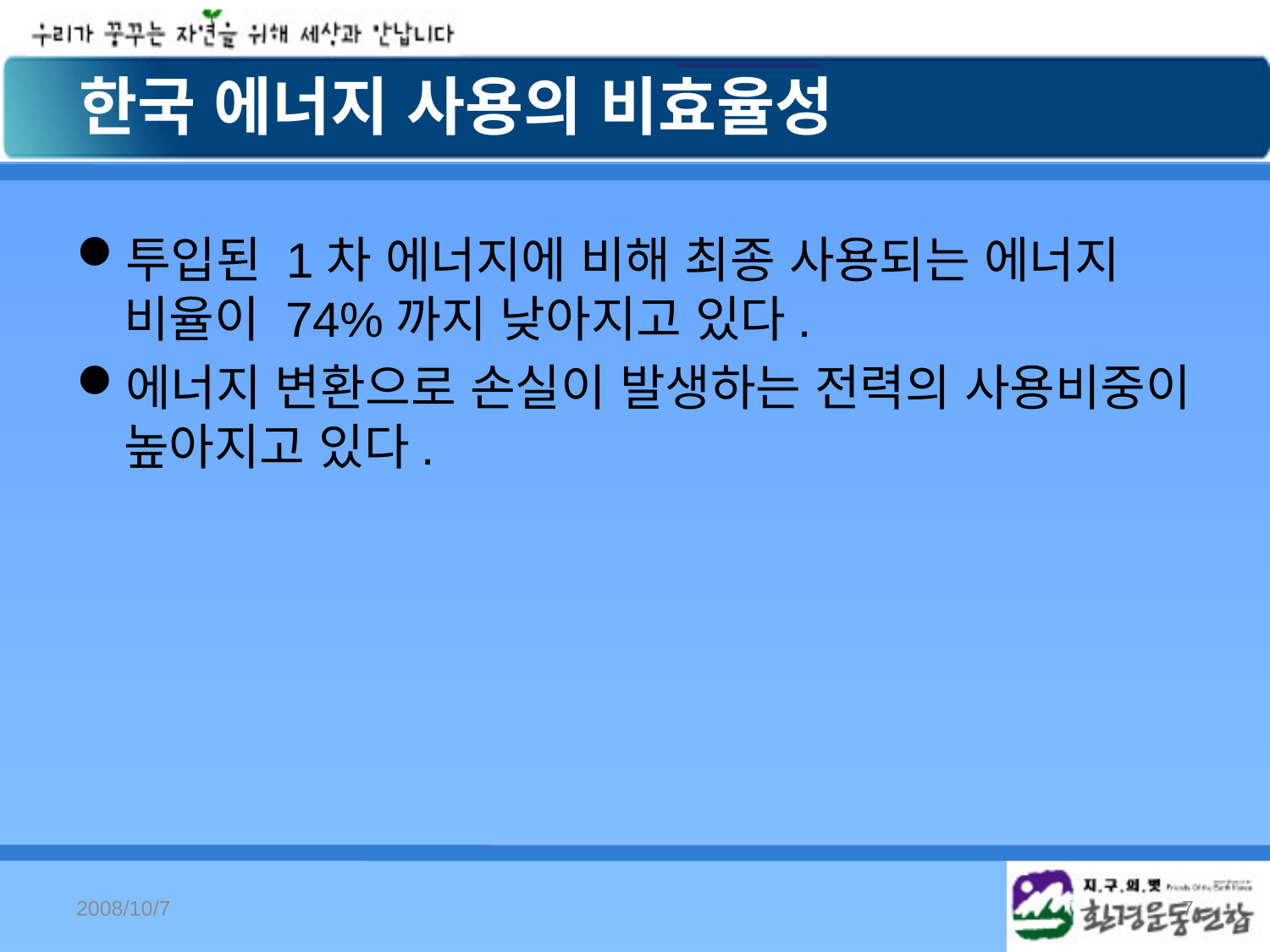

한국 에너지 사용의 비효율성
투입된 1차 에너지에 비해 최종 사용되는 에너지 비율이 74%까지 낮아지고 있다.
에너지 변환으로 손실이 발생하는 전력의 사용비중이 높아지고 있다.

열에너지 100%

전기에너지 40%

열에너지 20%
2008/10/7
7